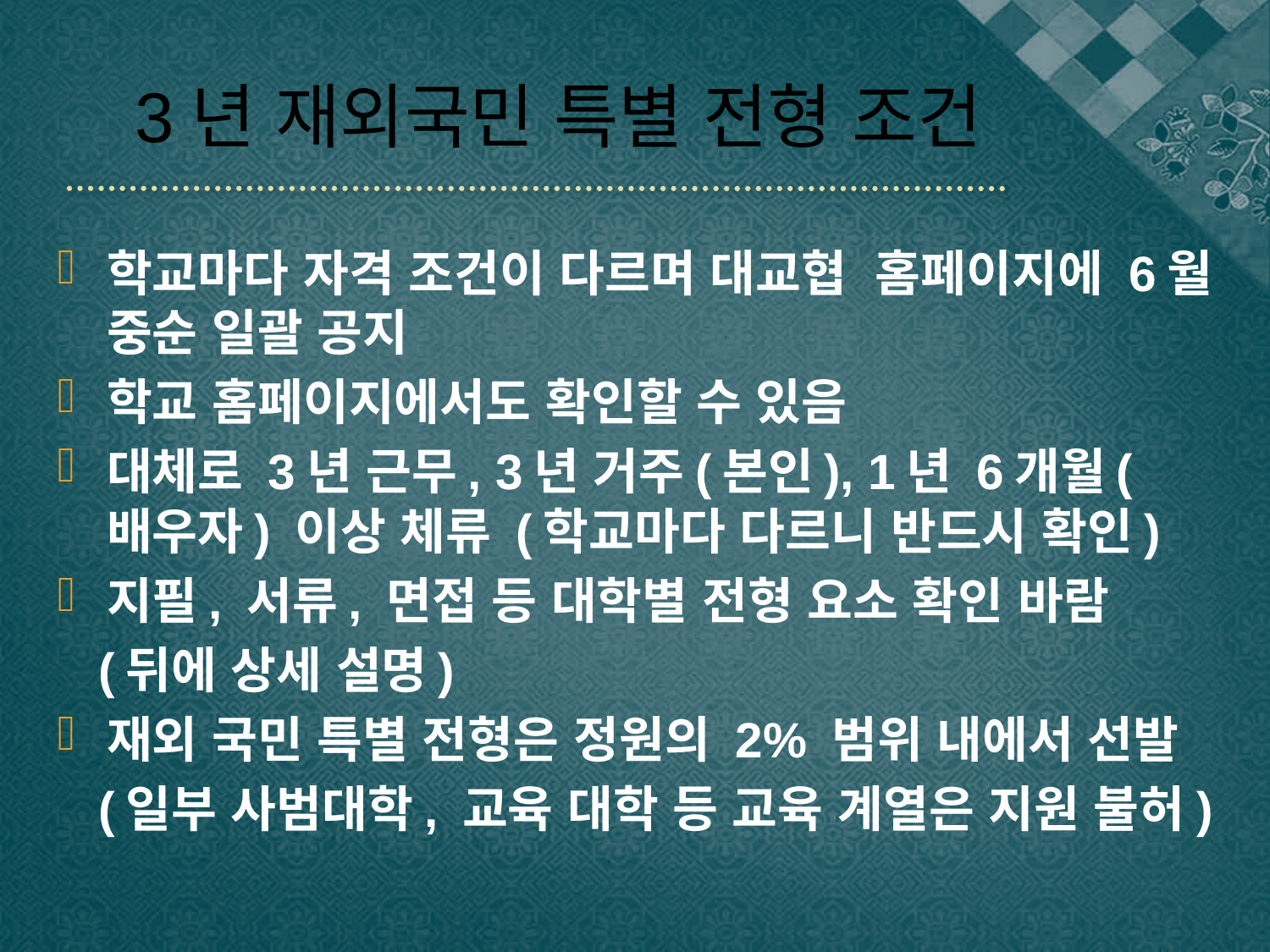

# 3년 재외국민 특별 전형 조건

학교마다 자격 조건이 다르며 대교협  홈페이지에 6월 중순 일괄 공지
학교 홈페이지에서도 확인할 수 있음
대체로 3년 근무, 3년 거주(본인), 1년 6개월(배우자) 이상 체류 (학교마다 다르니 반드시 확인)
지필, 서류, 면접 등 대학별 전형 요소 확인 바람
   (뒤에 상세 설명)
재외 국민 특별 전형은 정원의 2% 범위 내에서 선발
   (일부 사범대학, 교육 대학 등 교육 계열은 지원 불허)